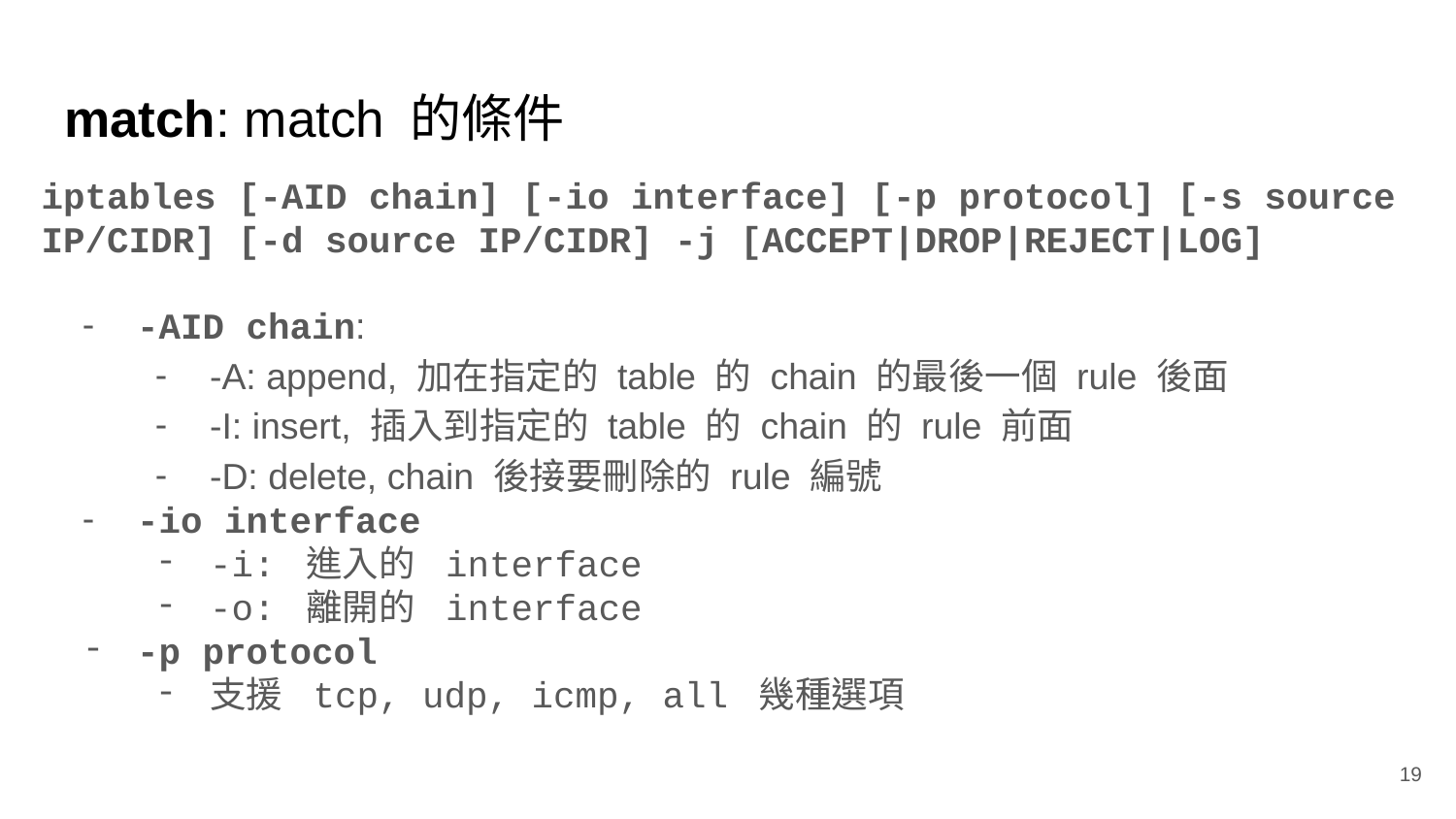

# match: match 的條件
iptables [-AID chain] [-io interface] [-p protocol] [-s source IP/CIDR] [-d source IP/CIDR] -j [ACCEPT|DROP|REJECT|LOG]
-AID chain:
-A: append, 加在指定的 table 的 chain 的最後一個 rule 後面
-I: insert, 插入到指定的 table 的 chain 的 rule 前面
-D: delete, chain 後接要刪除的 rule 編號
-io interface
-i: 進入的 interface
-o: 離開的 interface
-p protocol
支援 tcp, udp, icmp, all 幾種選項
19